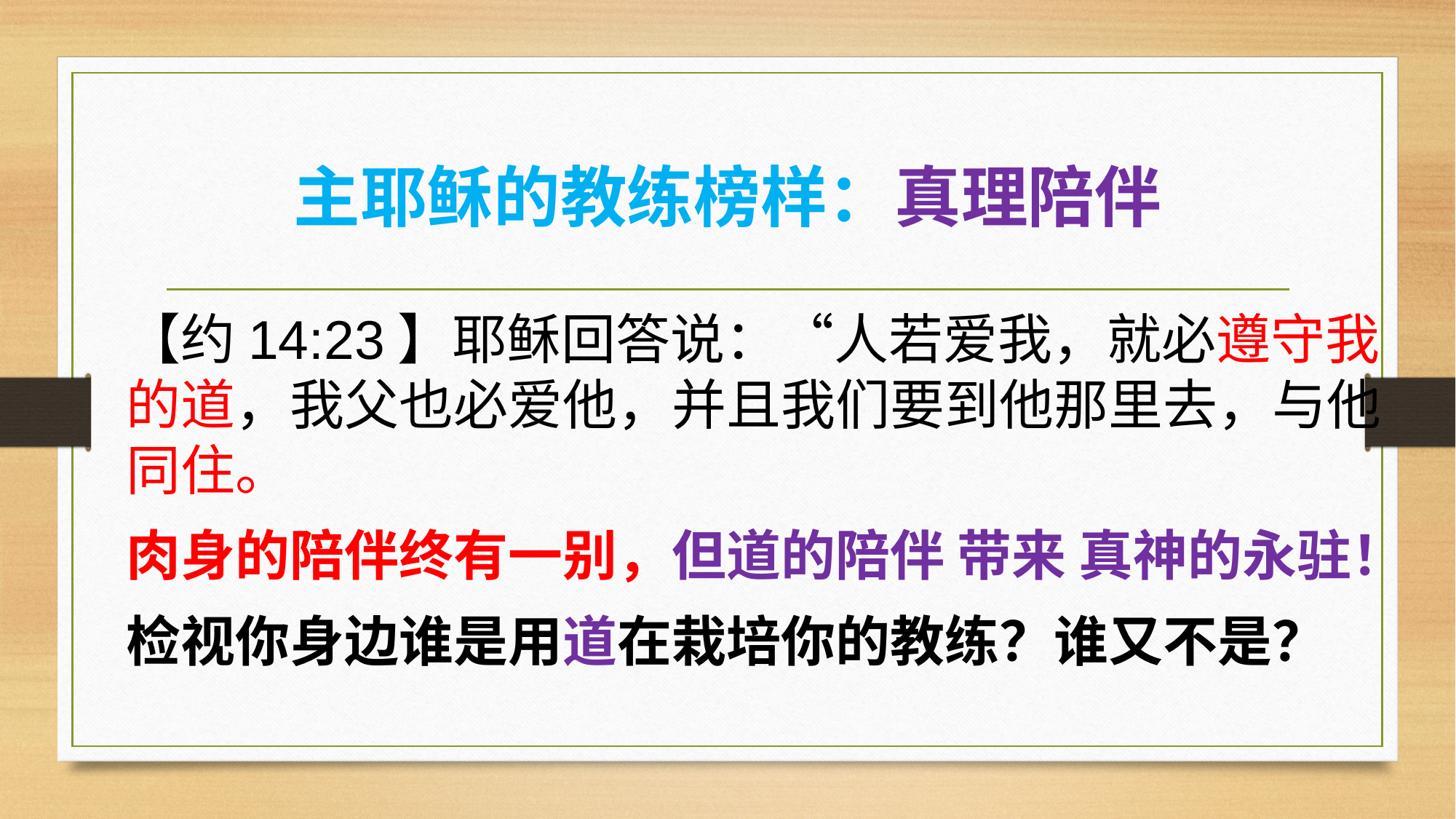

# 主耶稣的教练榜样：真理陪伴
【约14:23】耶稣回答说：“人若爱我，就必遵守我的道，我父也必爱他，并且我们要到他那里去，与他同住。
肉身的陪伴终有一别，但道的陪伴 带来 真神的永驻！
检视你身边谁是用道在栽培你的教练？谁又不是？